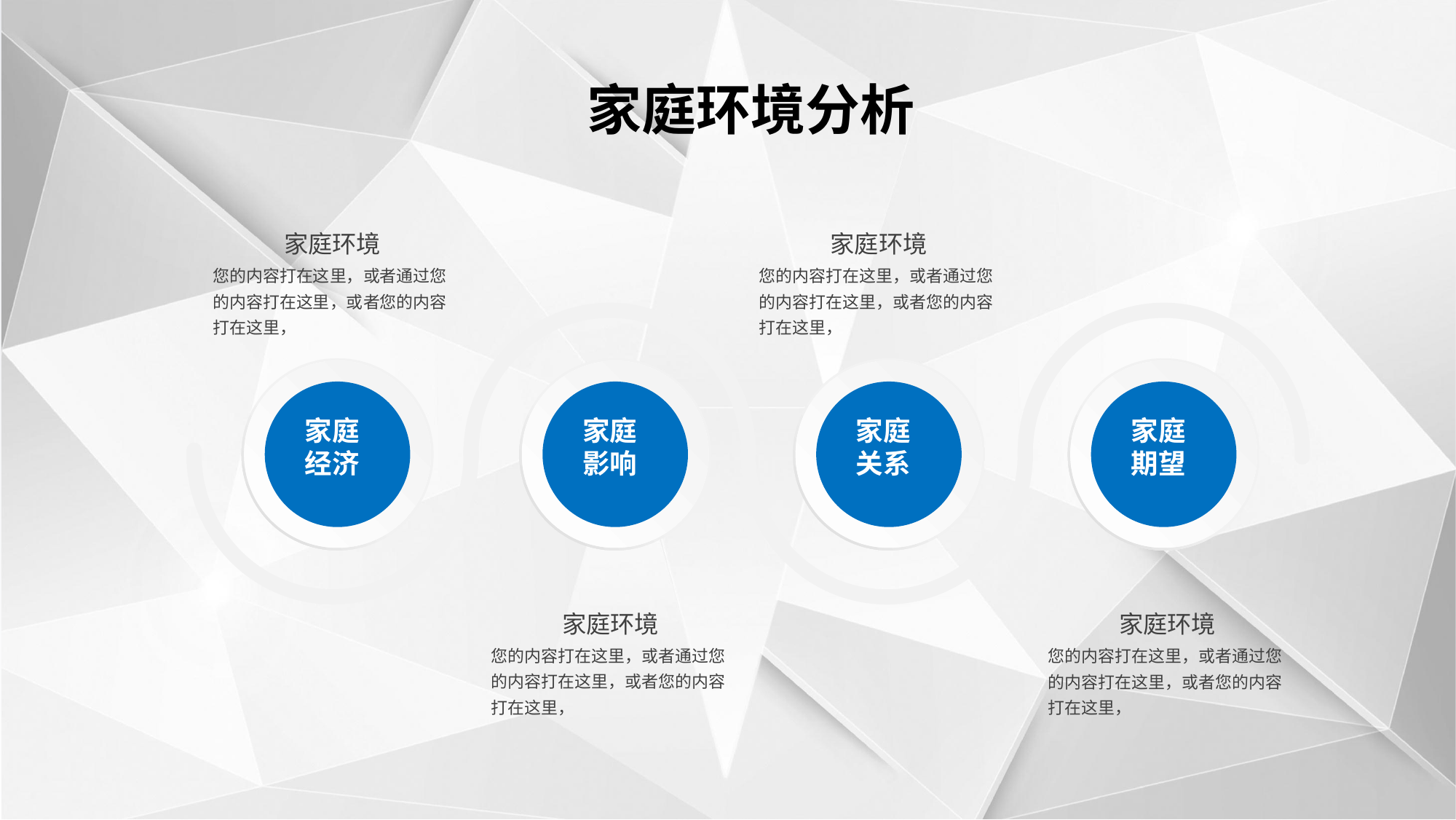

家庭环境分析
家庭环境
您的内容打在这里，或者通过您的内容打在这里，或者您的内容打在这里，
家庭环境
您的内容打在这里，或者通过您的内容打在这里，或者您的内容打在这里，

家庭
经济

家庭
影响

家庭
关系

家庭
期望
家庭环境
您的内容打在这里，或者通过您的内容打在这里，或者您的内容打在这里，
家庭环境
您的内容打在这里，或者通过您的内容打在这里，或者您的内容打在这里，
延迟符